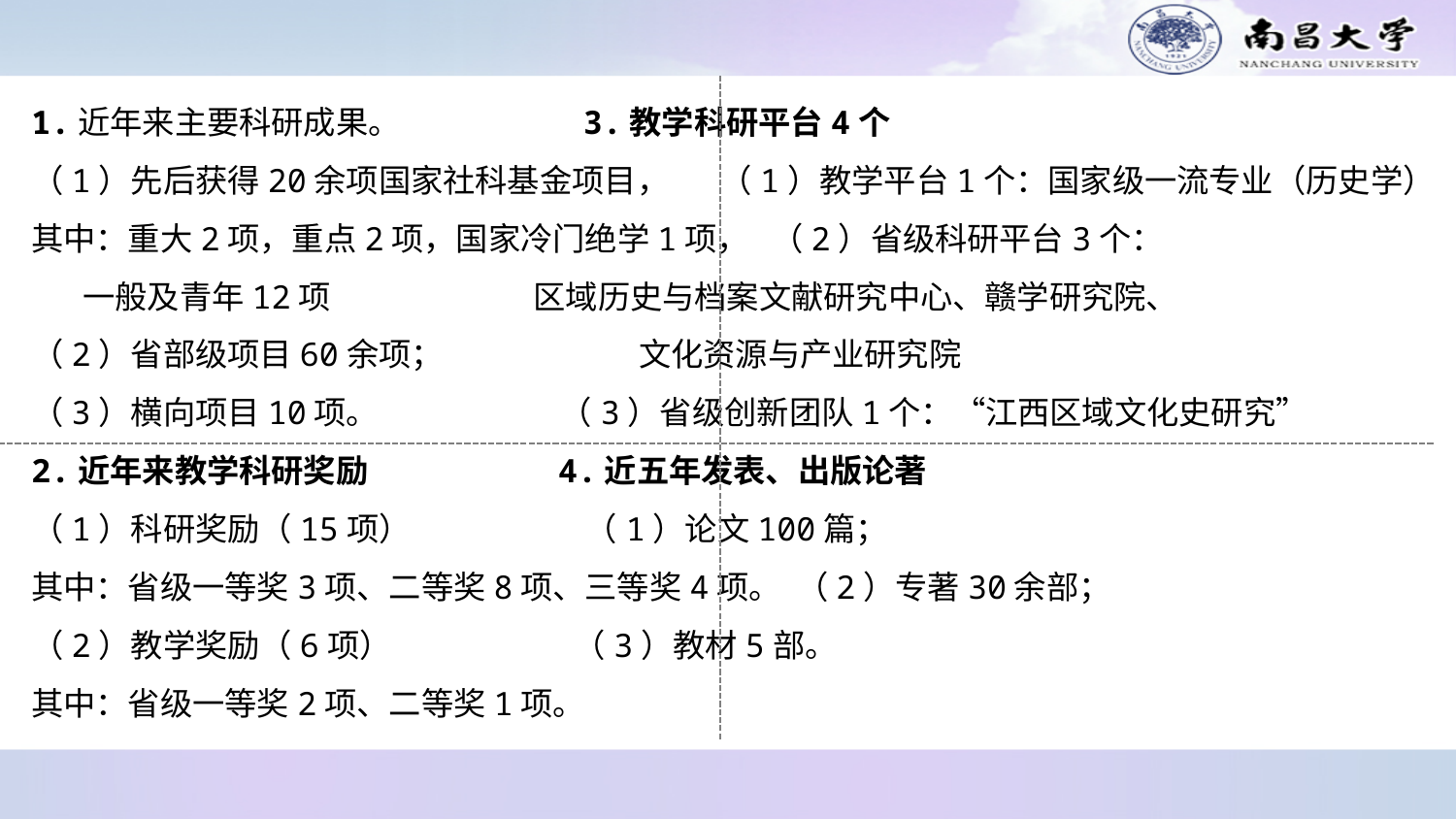

1.近年来主要科研成果。                        3.教学科研平台4个
（1）先后获得20余项国家社科基金项目，       （1）教学平台1个：国家级一流专业（历史学）
其中：重大2项，重点2项，国家冷门绝学1项，   （2）省级科研平台3个：
      一般及青年12项                            区域历史与档案文献研究中心、赣学研究院、
（2）省部级项目60余项；                           文化资源与产业研究院
（3）横向项目10项。                         （3）省级创新团队1个：“江西区域文化史研究”
2.近年来教学科研奖励                         4.近五年发表、出版论著
（1）科研奖励（15项）                        （1）论文100篇；
其中：省级一等奖3项、二等奖8项、三等奖4项。  （2）专著30余部；
（2）教学奖励（6项）                         （3）教材5部。
其中：省级一等奖2项、二等奖1项。